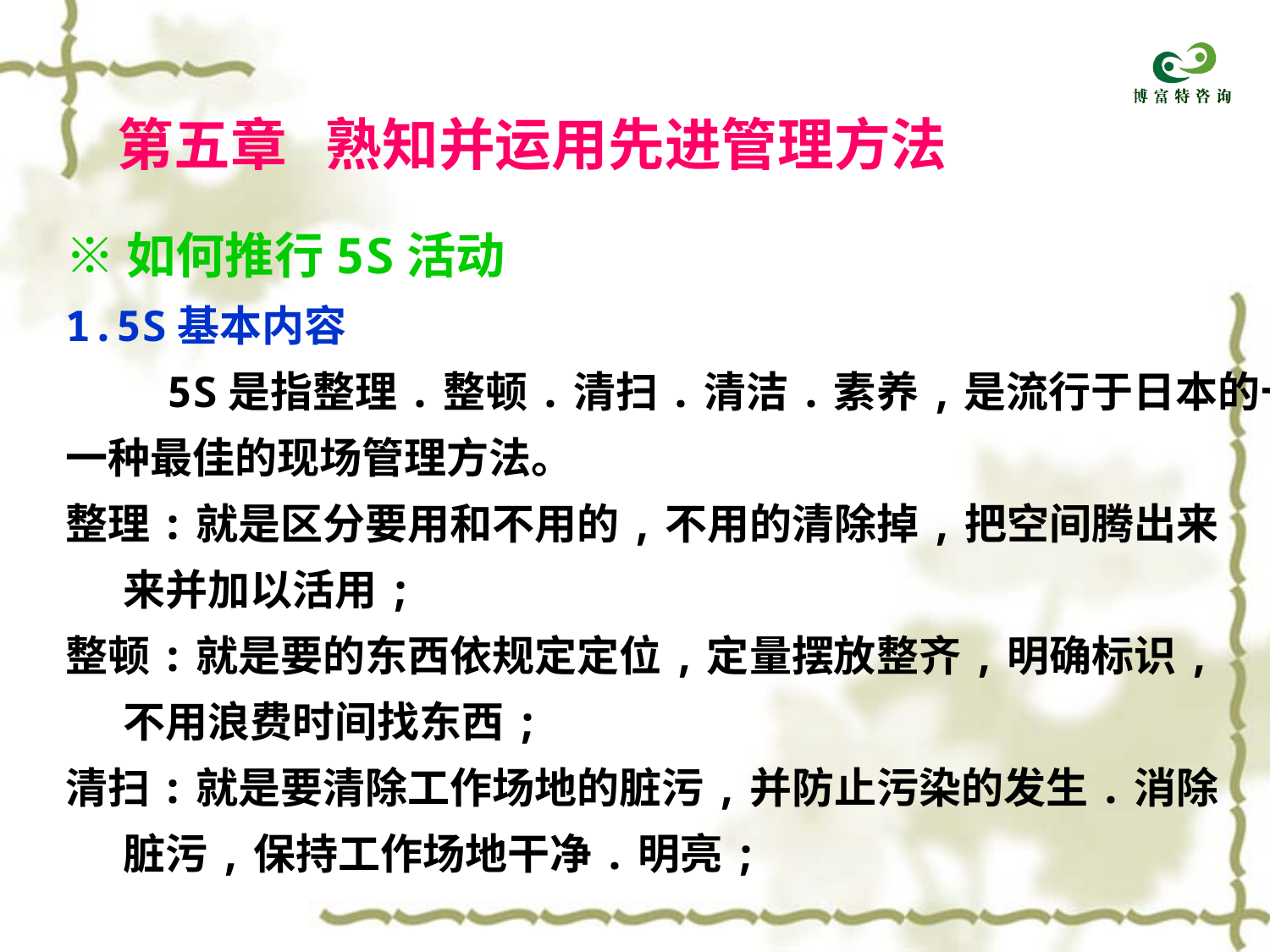

第五章   熟知并运用先进管理方法

※如何推行5S活动
1.5S基本内容
    5S是指整理.整顿.清扫.清洁.素养,是流行于日本的一
一种最佳的现场管理方法。
整理:就是区分要用和不用的,不用的清除掉,把空间腾出来
     来并加以活用;
整顿:就是要的东西依规定定位,定量摆放整齐,明确标识,
     不用浪费时间找东西;
清扫:就是要清除工作场地的脏污,并防止污染的发生.消除
     脏污,保持工作场地干净.明亮;